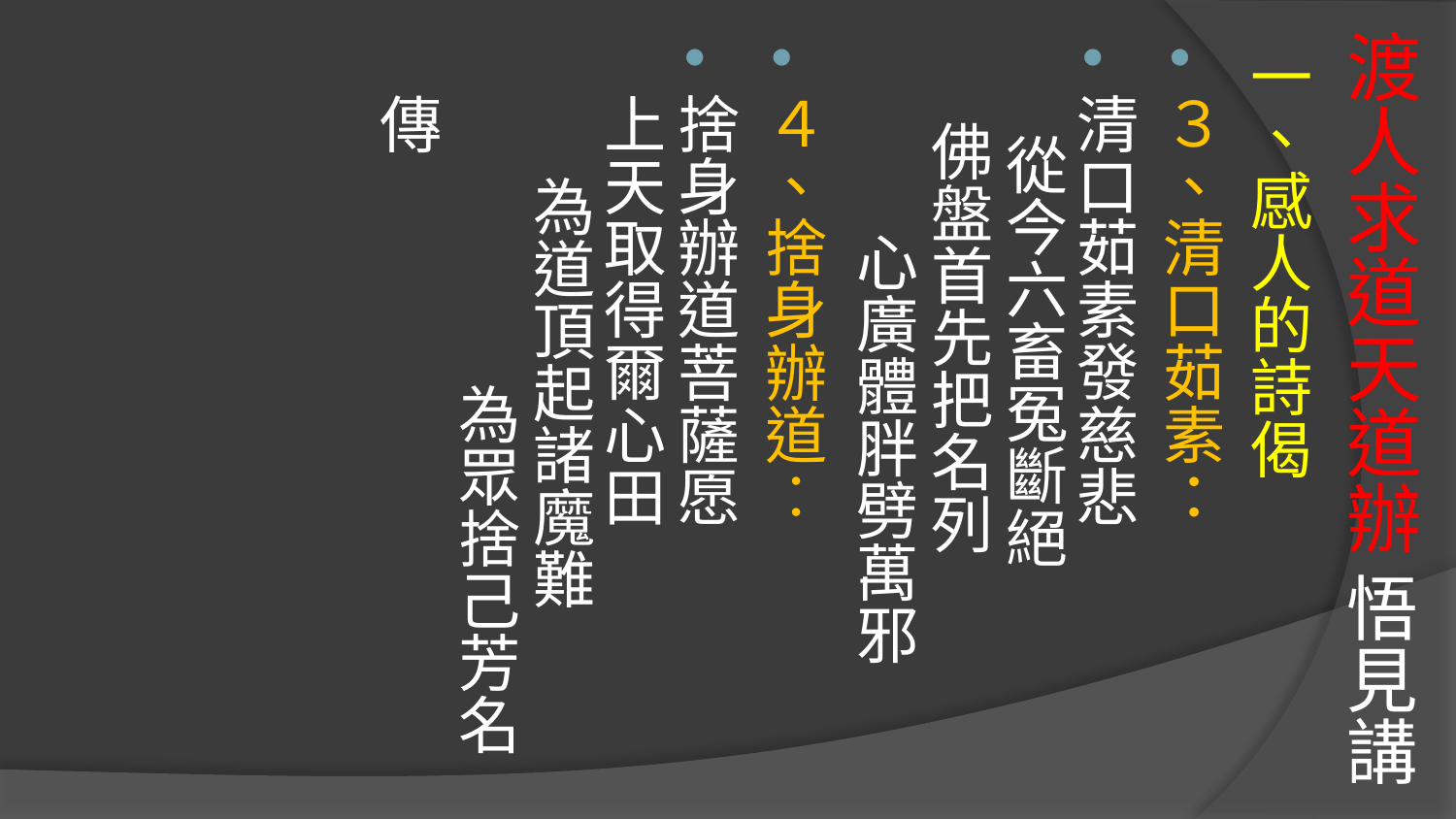

# 渡人求道天道辦 悟見講
一、感人的詩偈
３、清口茹素：
清口茹素發慈悲                      從今六畜冤斷絕                  佛盤首先把名列                           心廣體胖劈萬邪
４、捨身辦道︰
捨身辦道菩薩愿                   上天取得爾心田                         為道頂起諸魔難                                  為眾捨己芳名傳